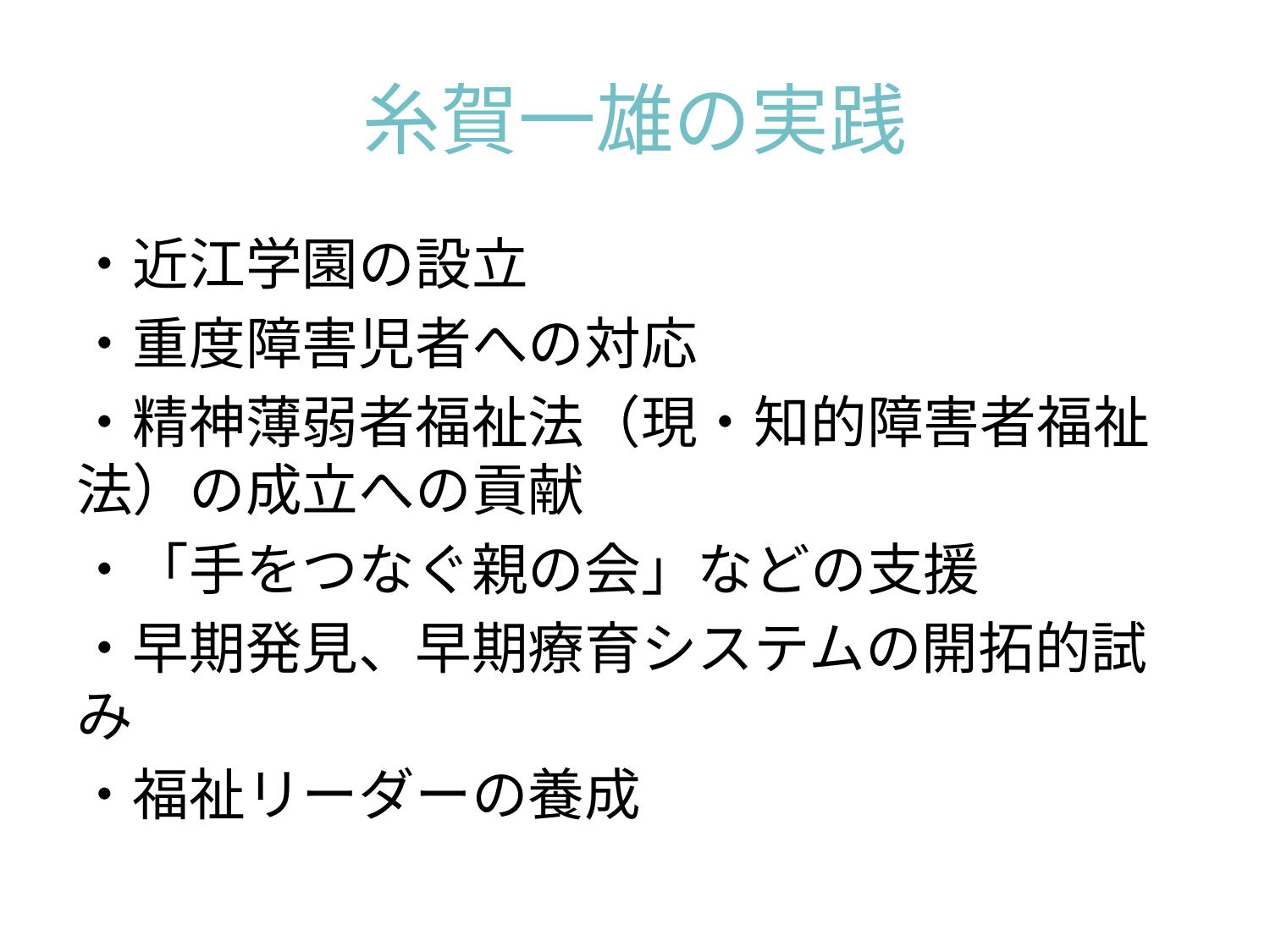

# 糸賀一雄の実践
・近江学園の設立
・重度障害児者への対応
・精神薄弱者福祉法（現・知的障害者福祉法）の成立への貢献
・「手をつなぐ親の会」などの支援
・早期発見、早期療育システムの開拓的試み
・福祉リーダーの養成